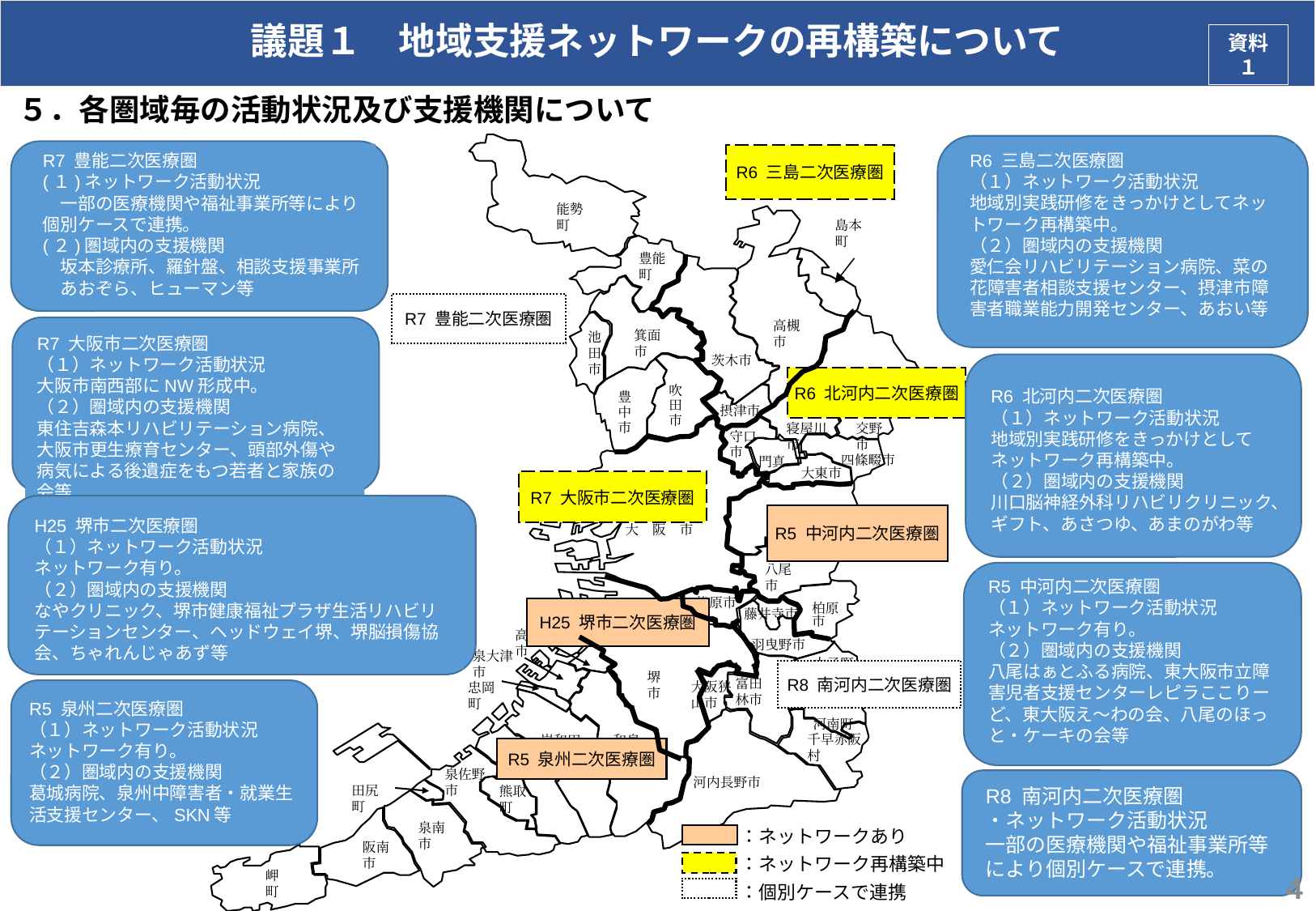

# 議題１　地域支援ネットワークの再構築について
資料１
５．各圏域毎の活動状況及び支援機関について

R6 三島二次医療圏
能勢町

島本町

豊能町

R7 豊能二次医療圏

高槻市

箕面市

池田市
茨木市

吹田市
R6 北河内二次医療圏
枚方市

豊中市

摂津市

守口市

寝屋川市

交野市

四條畷市

門真市

大東市

R7 大阪市二次医療圏

R5 中河内二次医療圏
東大阪市

大　阪　市

八尾市

柏原市

松原市

H25 堺市二次医療圏

藤井寺市
高石市

羽曳野市

泉大津市

太子町

R8 南河内二次医療圏

堺　市

大阪狭山市

富田林市

忠岡町

河南町

千早赤阪村

 貝塚市

岸和田市

和泉市

R5 泉州二次医療圏

泉佐野市

河内長野市

田尻町

熊取町

泉南市

阪南市

岬　町

R6 三島二次医療圏
（１）ネットワーク活動状況
地域別実践研修をきっかけとしてネットワーク再構築中。
（２）圏域内の支援機関
愛仁会リハビリテーション病院、菜の花障害者相談支援センター、摂津市障害者職業能力開発センター、あおい等

R7 豊能二次医療圏
(１)ネットワーク活動状況
　一部の医療機関や福祉事業所等により個別ケースで連携。
(２)圏域内の支援機関
　坂本診療所、羅針盤、相談支援事業所
　あおぞら、ヒューマン等

R7 大阪市二次医療圏
（１）ネットワーク活動状況
大阪市南西部にNW形成中。
（２）圏域内の支援機関
東住吉森本リハビリテーション病院、大阪市更生療育センター、頭部外傷や病気による後遺症をもつ若者と家族の会等

R6 北河内二次医療圏
（１）ネットワーク活動状況
地域別実践研修をきっかけとしてネットワーク再構築中。
（２）圏域内の支援機関
川口脳神経外科リハビリクリニック、ギフト、あさつゆ、あまのがわ等

H25 堺市二次医療圏
（１）ネットワーク活動状況
ネットワーク有り。
（２）圏域内の支援機関
なやクリニック、堺市健康福祉プラザ生活リハビリテーションセンター、ヘッドウェイ堺、堺脳損傷協会、ちゃれんじゃあず等

R5 中河内二次医療圏
（１）ネットワーク活動状況
ネットワーク有り。
（２）圏域内の支援機関
八尾はぁとふる病院、東大阪市立障害児者支援センターレピラここりーど、東大阪え～わの会、八尾のほっと・ケーキの会等

R5 泉州二次医療圏
（１）ネットワーク活動状況
ネットワーク有り。
（２）圏域内の支援機関
葛城病院、泉州中障害者・就業生活支援センター、SKN等

R8 南河内二次医療圏
・ネットワーク活動状況
一部の医療機関や福祉事業所等により個別ケースで連携。
：ネットワークあり

：ネットワーク再構築中

4
：個別ケースで連携